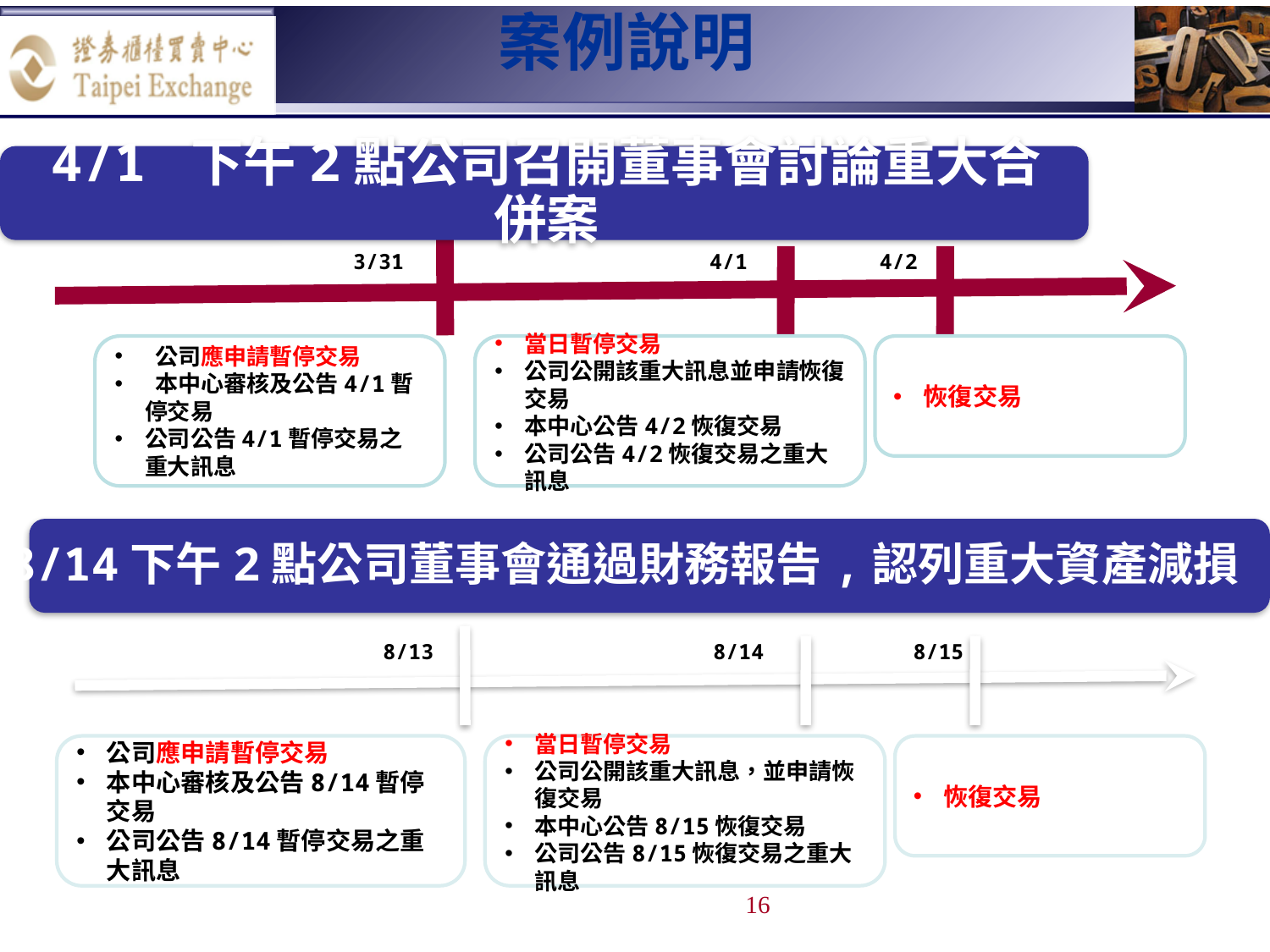

# 案例說明
4/1 下午2點公司召開董事會討論重大合併案

3/31

4/1

4/2

 公司應申請暫停交易
 本中心審核及公告4/1暫停交易
公司公告4/1暫停交易之重大訊息

當日暫停交易
公司公開該重大訊息並申請恢復交易
本中心公告4/2恢復交易
公司公告4/2恢復交易之重大訊息

恢復交易

8/14下午2點公司董事會通過財務報告,認列重大資產減損

8/13

8/14

8/15

公司應申請暫停交易
本中心審核及公告8/14暫停交易
公司公告8/14暫停交易之重大訊息

當日暫停交易
公司公開該重大訊息，並申請恢復交易
本中心公告8/15恢復交易
公司公告8/15恢復交易之重大訊息

恢復交易
16